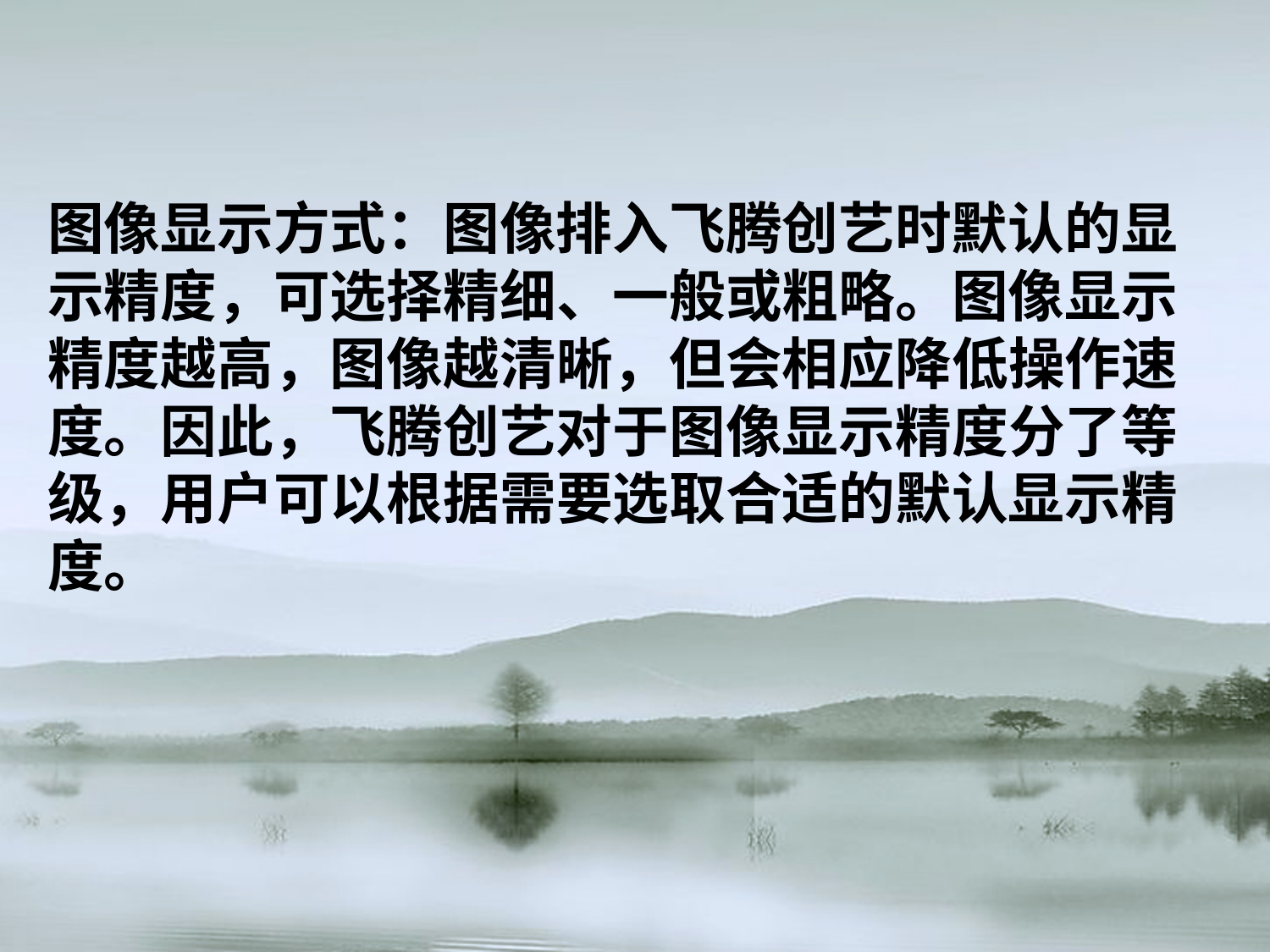

#
图像显示方式：图像排入飞腾创艺时默认的显示精度，可选择精细、一般或粗略。图像显示精度越高，图像越清晰，但会相应降低操作速度。因此，飞腾创艺对于图像显示精度分了等级，用户可以根据需要选取合适的默认显示精度。